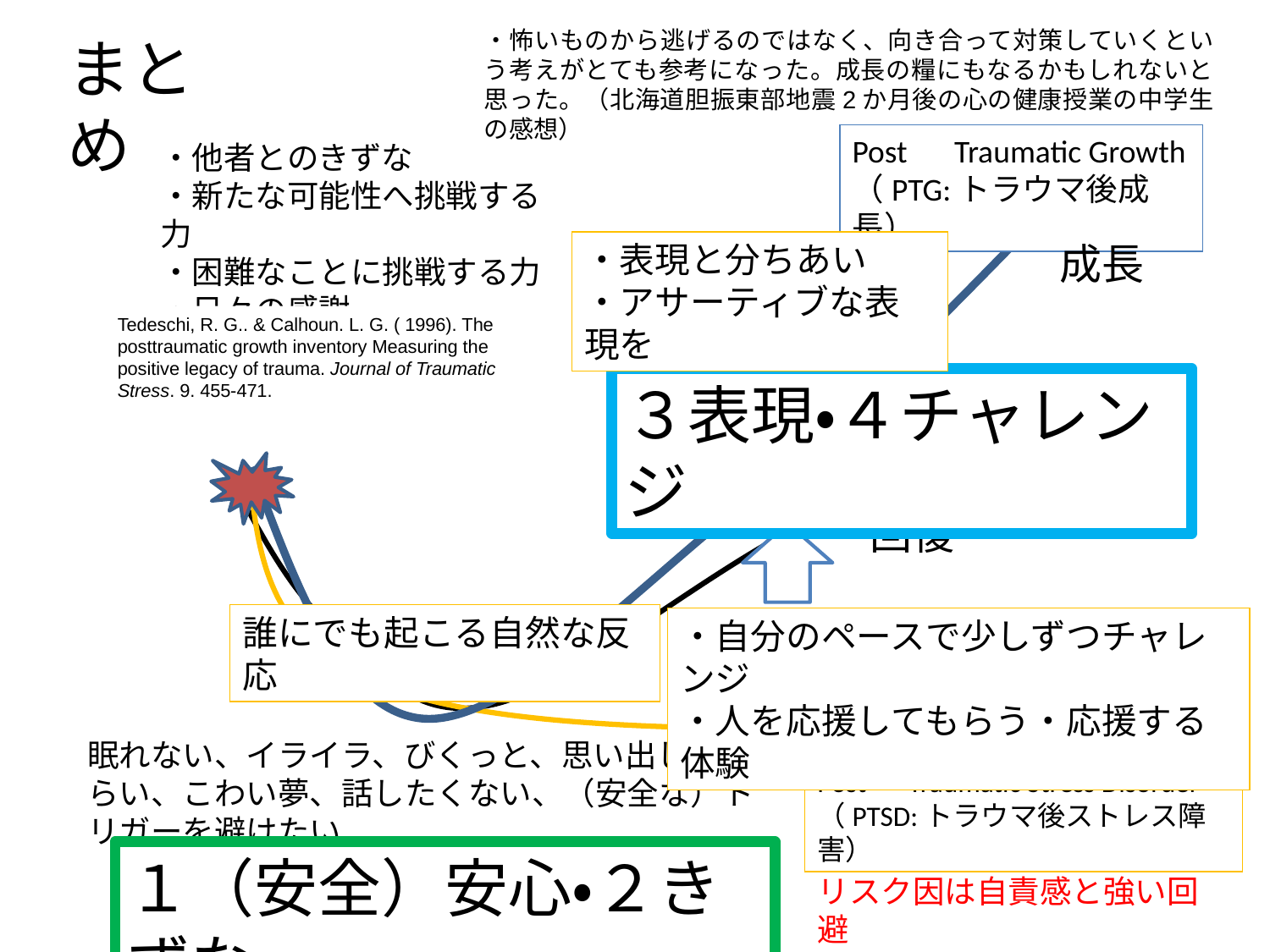

・怖いものから逃げるのではなく、向き合って対策していくという考えがとても参考になった。成長の糧にもなるかもしれないと思った。（北海道胆振東部地震2か月後の心の健康授業の中学生の感想）
まとめ
Post　Traumatic Growth
（PTG:トラウマ後成長）
・他者とのきずな
・新たな可能性へ挑戦する力
・困難なことに挑戦する力
・日々の感謝

成長
・表現と分ちあい
・アサーティブな表現を
Tedeschi, R. G.. & Calhoun. L. G. ( 1996). The posttraumatic growth inventory Measuring the positive legacy of trauma. Journal of Traumatic Stress. 9. 455-471.
３表現・４チャレンジ

回復

誰にでも起こる自然な反応
・自分のペースで少しずつチャレンジ
・人を応援してもらう・応援する体験

Post　Traumatic Stress Disorder
（PTSD:トラウマ後ストレス障害）
眠れない、イライラ、びくっと、思い出してつらい、こわい夢、話したくない、（安全な）トリガーを避けたい
１（安全）安心・２きずな
リスク因は自責感と強い回避